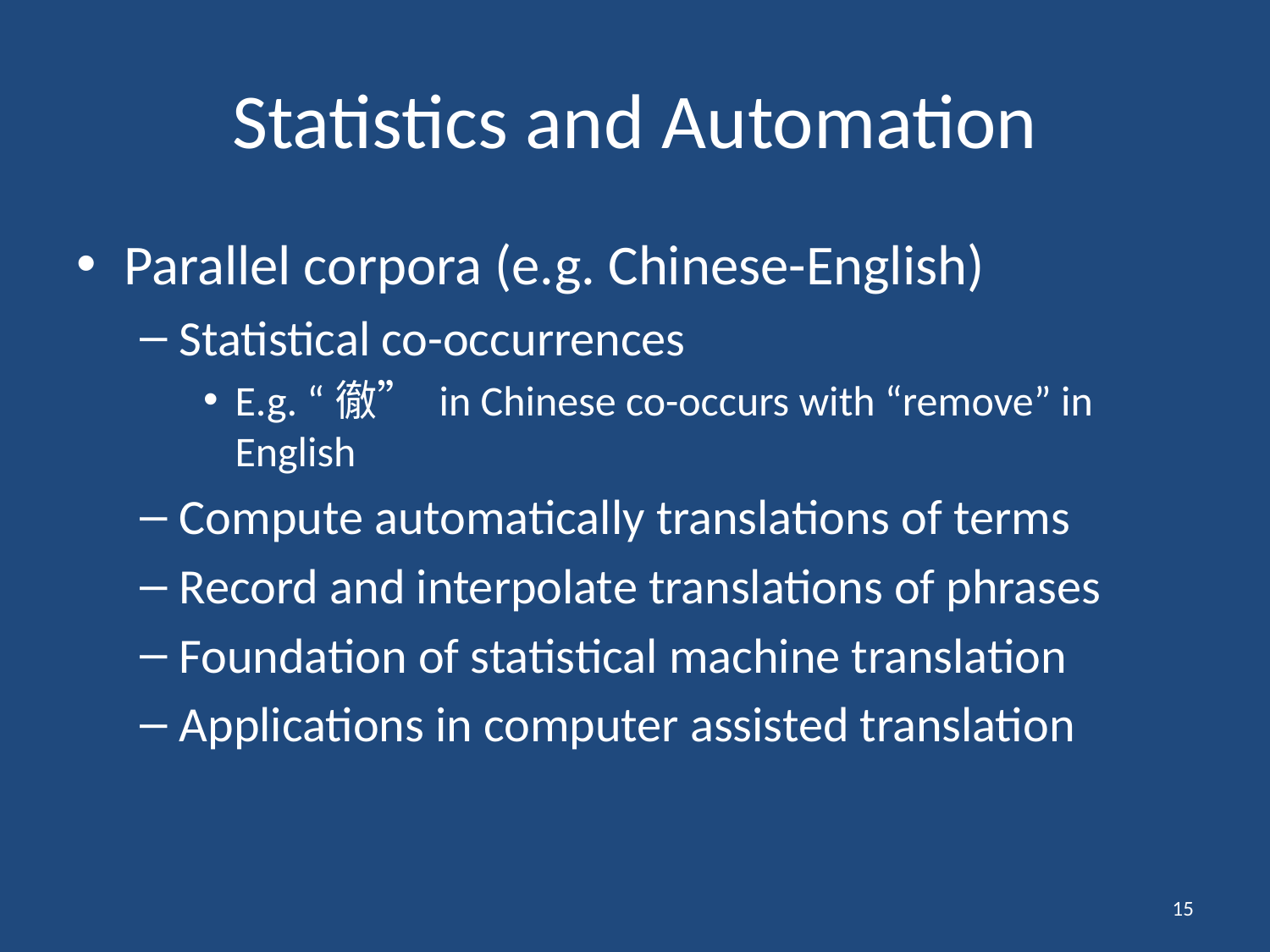

# Statistics and Automation
Parallel corpora (e.g. Chinese-English)
Statistical co-occurrences
E.g. “徹” in Chinese co-occurs with “remove” in English
Compute automatically translations of terms
Record and interpolate translations of phrases
Foundation of statistical machine translation
Applications in computer assisted translation

15